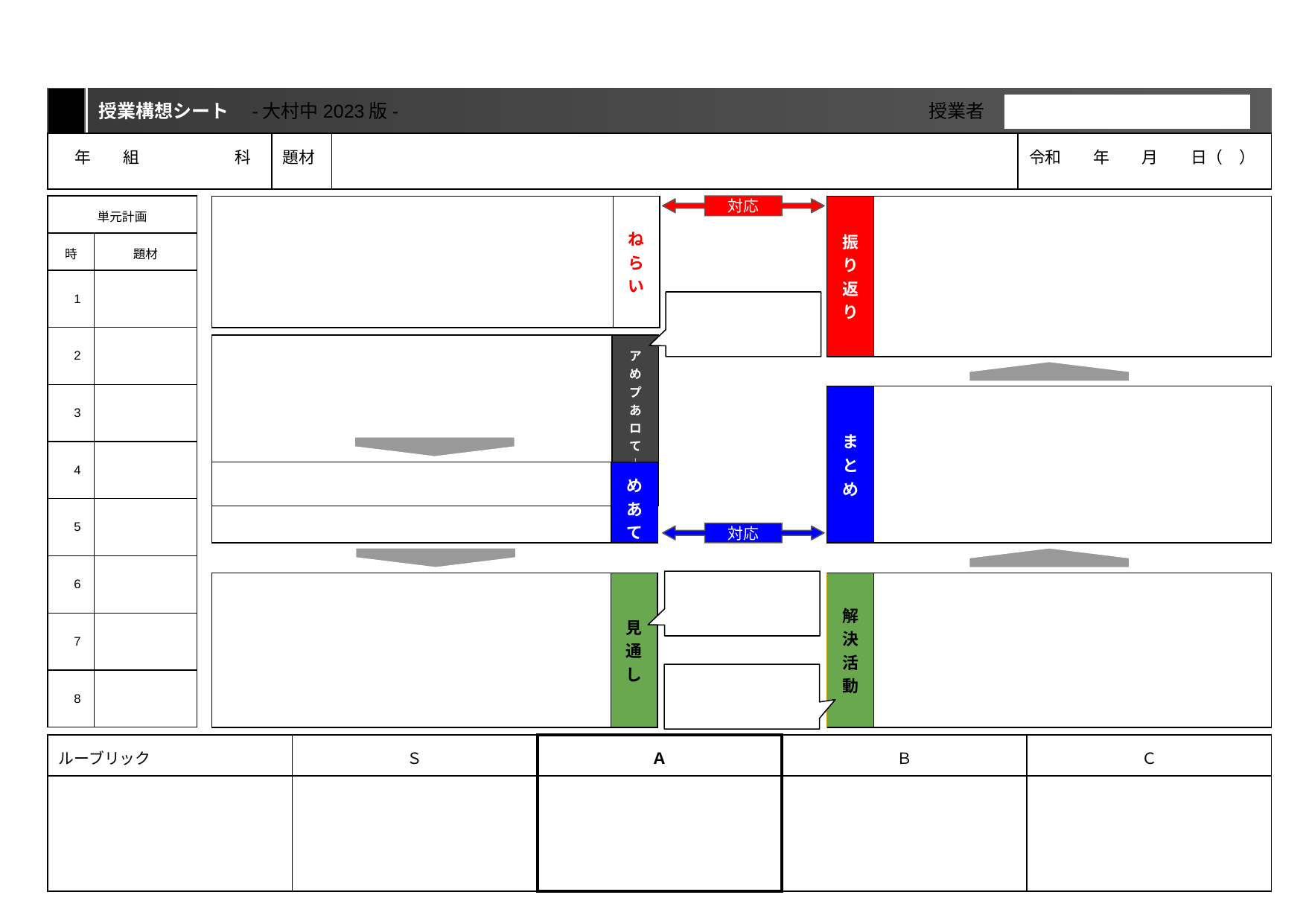

授業構想シート　-大村中2023版-
授業者

| 年　　組　　　　　 科 | 題材 |  | 令和　　年　　月　　日（　） |
| --- | --- | --- | --- |
| 単元計画 |  |
| --- | --- |
| 時 | 題材 |
| 1 |  |
| 2 |  |
| 3 |  |
| 4 |  |
| 5 |  |
| 6 |  |
| 7 |  |
| 8 |  |
|  | ねらい |
| --- | --- |
対応
| 振り返り |  |
| --- | --- |

|  | アめ プあ ロて ｜へ チの |
| --- | --- |

| まとめ |  |
| --- | --- |

|  | めあて |
| --- | --- |
対応

| 解決活動 |  |
| --- | --- |
|  | 見通し |
| --- | --- |

| ルーブリック | Ｓ | Ａ | Ｂ | Ｃ |
| --- | --- | --- | --- | --- |
|  |  |  |  |  |